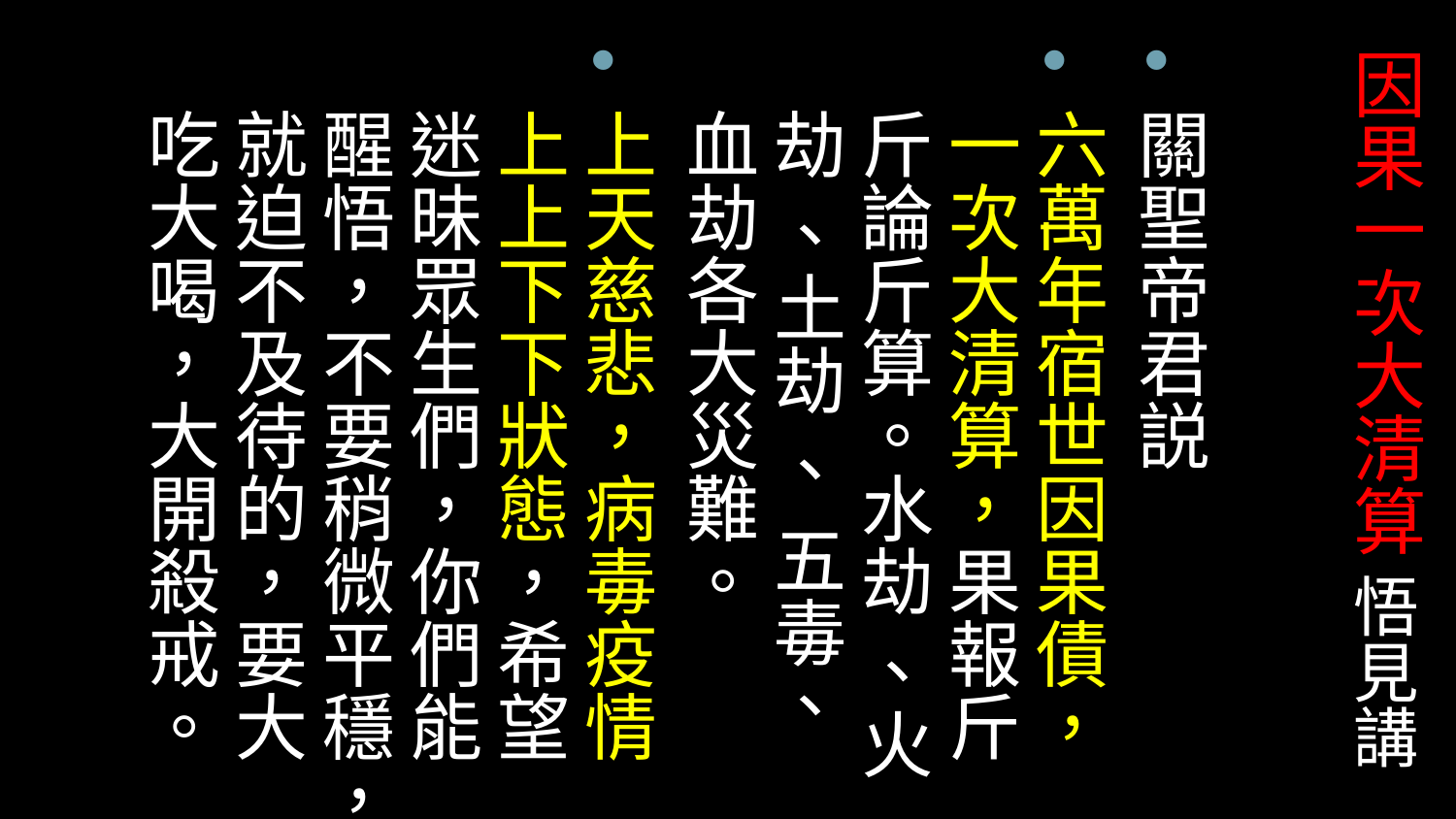

# 因果一次大清算 悟見講
關聖帝君説
六萬年宿世因果債，一次大清算，果報斤斤論斤算。水劫 、火劫 、土劫 、 五毒、 血劫各大災難。
上天慈悲，病毒疫情上上下下狀態，希望迷昧眾生們，你們能醒悟，不要稍微平穩，就迫不及待的，要大吃大喝，大開殺戒。